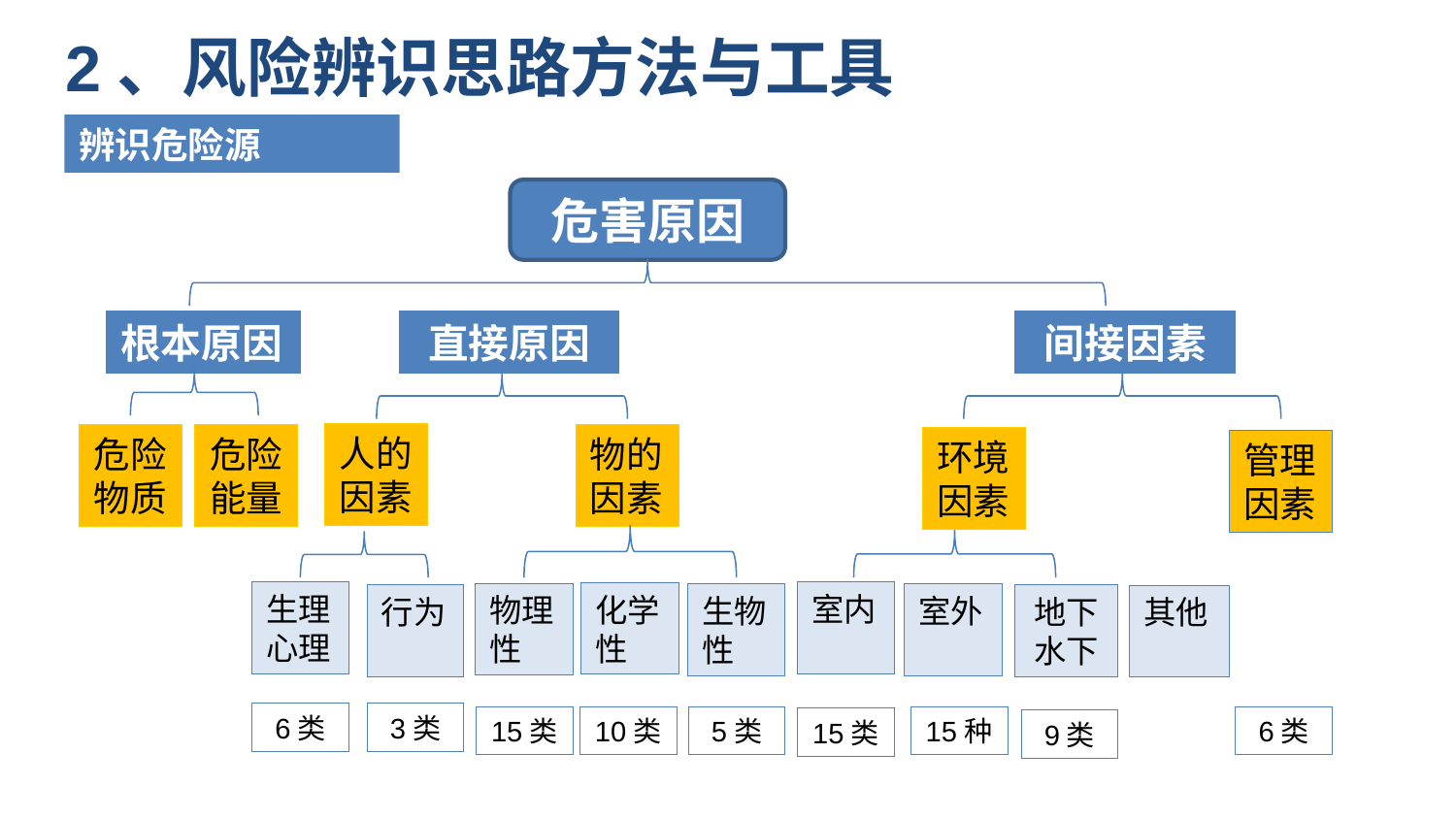

2、风险辨识思路方法与工具
辨识危险源
危害原因

直接原因
根本原因
间接因素

人的因素
危险物质
危险能量
物的因素
环境因素
管理因素

生理
心理
室内

化学性
物理性
生物性
室外

行为

地下水下
其他

6类
3类
6类
15类
10类
5类
15种
15类
9类